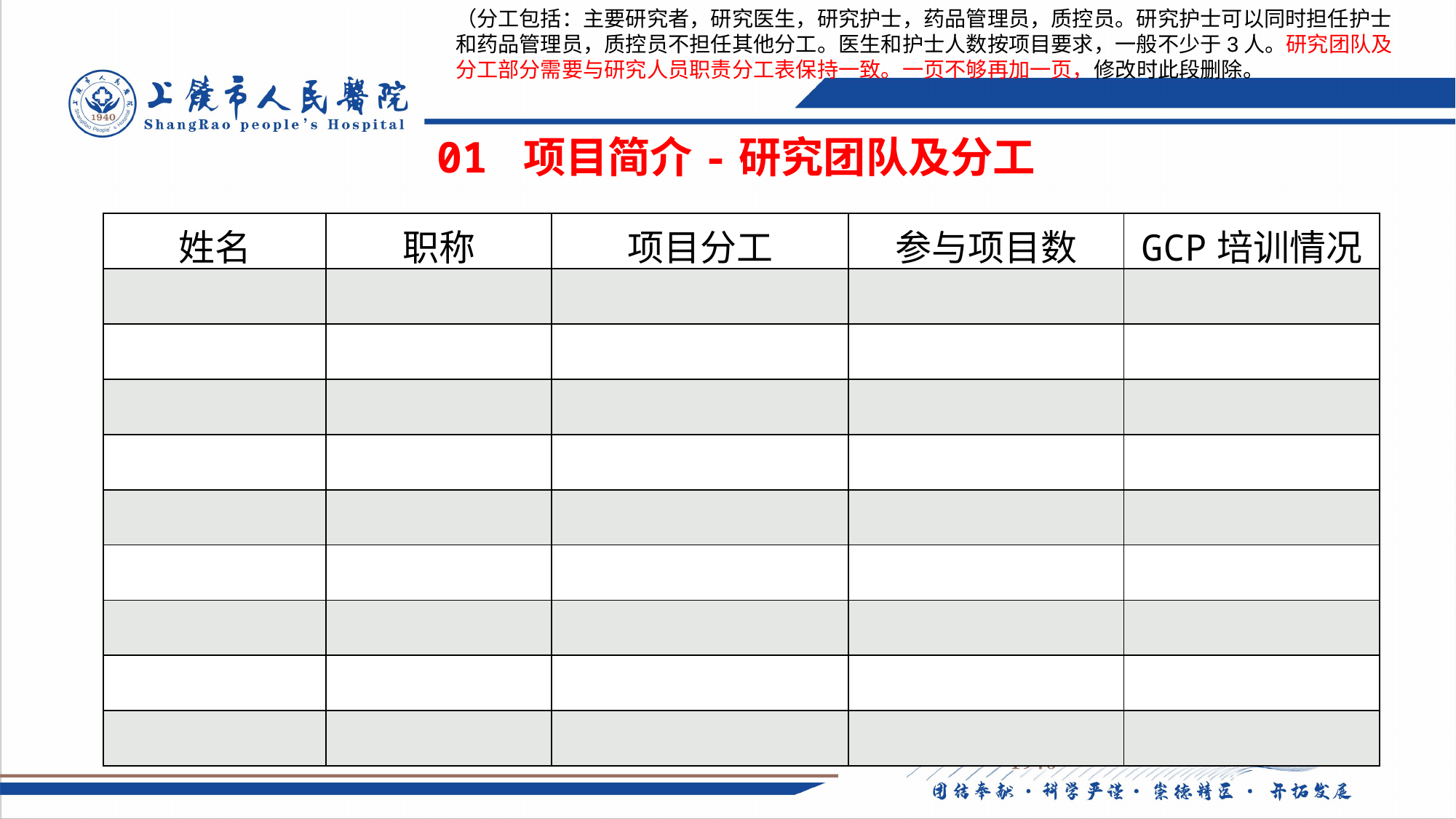

（分工包括：主要研究者，研究医生，研究护士，药品管理员，质控员。研究护士可以同时担任护士和药品管理员，质控员不担任其他分工。医生和护士人数按项目要求，一般不少于3人。研究团队及分工部分需要与研究人员职责分工表保持一致。一页不够再加一页，修改时此段删除。
01 项目简介-研究团队及分工
| 姓名 | 职称 | 项目分工 | 参与项目数 | GCP培训情况 |
| --- | --- | --- | --- | --- |
|  |  |  |  |  |
|  |  |  |  |  |
|  |  |  |  |  |
|  |  |  |  |  |
|  |  |  |  |  |
|  |  |  |  |  |
|  |  |  |  |  |
|  |  |  |  |  |
|  |  |  |  |  |